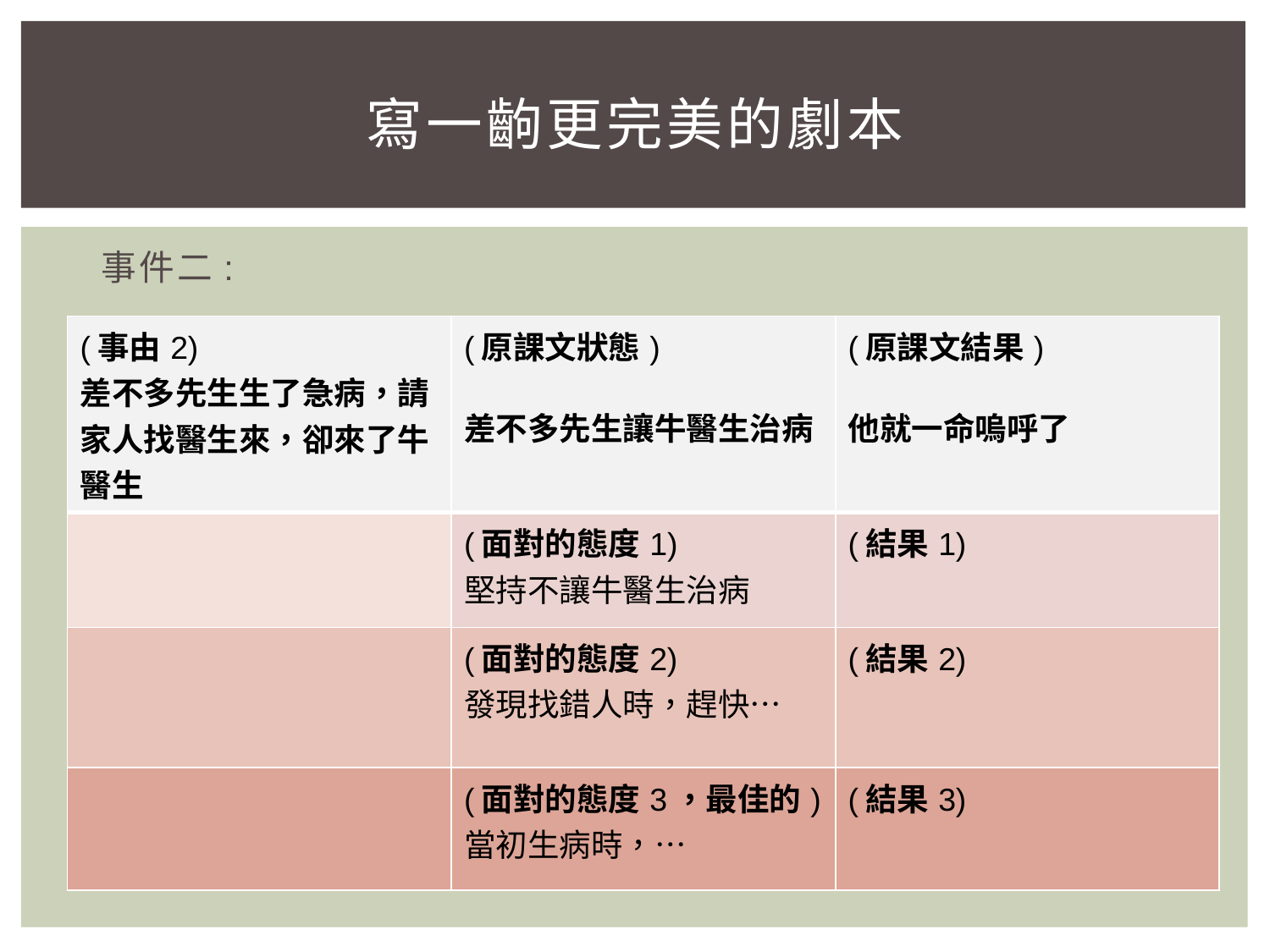

# 寫一齣更完美的劇本
  事件二:
| (事由2) 差不多先生生了急病，請家人找醫生來，卻來了牛醫生 | (原課文狀態) 差不多先生讓牛醫生治病 | (原課文結果) 他就一命嗚呼了 |
| --- | --- | --- |
|  | (面對的態度1) 堅持不讓牛醫生治病 | (結果1) |
|  | (面對的態度2) 發現找錯人時，趕快… | (結果2) |
|  | (面對的態度3，最佳的) 當初生病時，… | (結果3) |